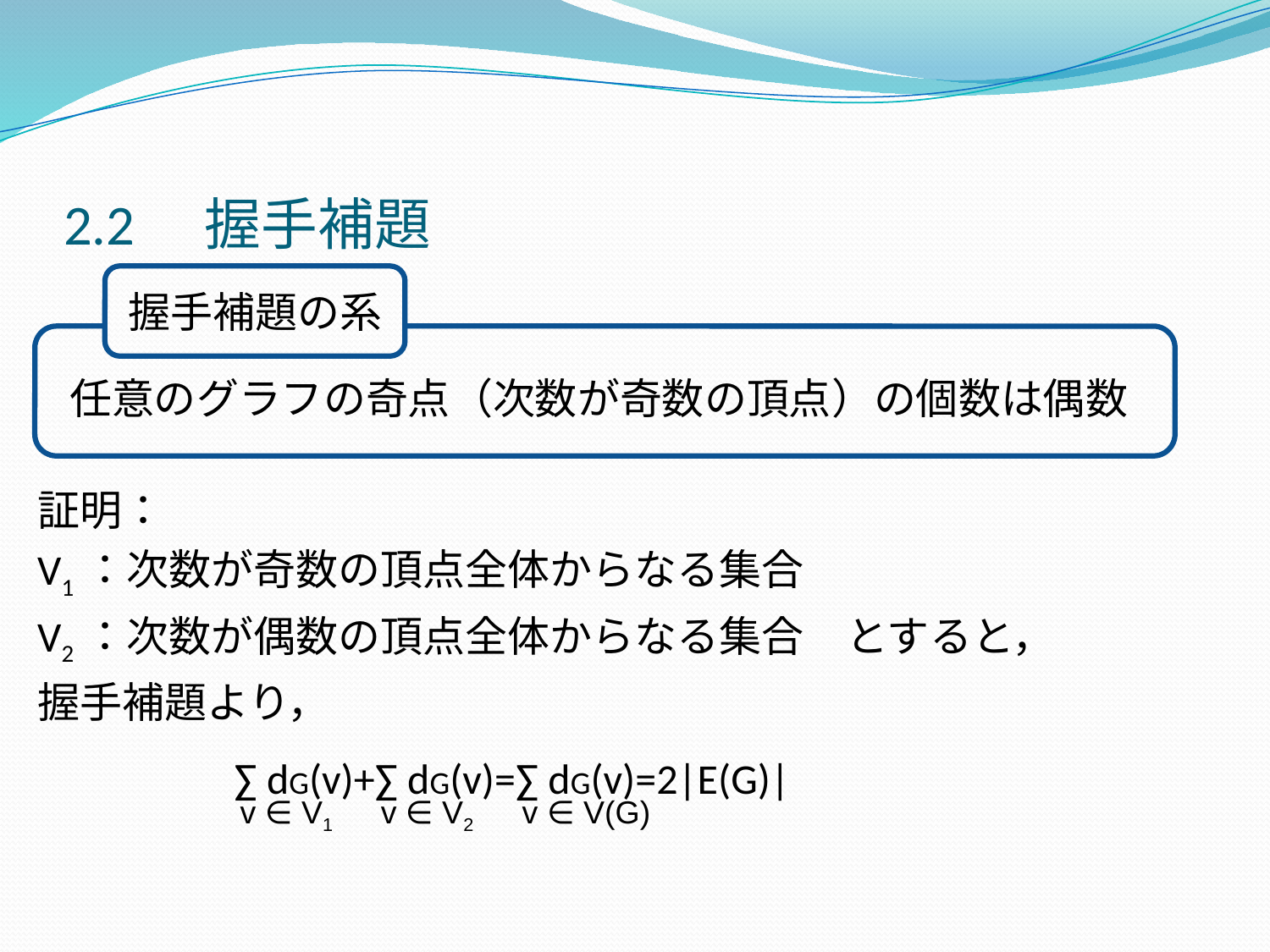

# 2.2　握手補題
握手補題の系

証明：
V1：次数が奇数の頂点全体からなる集合
V2：次数が偶数の頂点全体からなる集合　とすると，
握手補題より，
                ∑ dG(v)+∑ dG(v)=∑ dG(v)=2|E(G)|

任意のグラフの奇点（次数が奇数の頂点）の個数は偶数

v ∈ V1
v ∈ V2
v ∈ V(G)